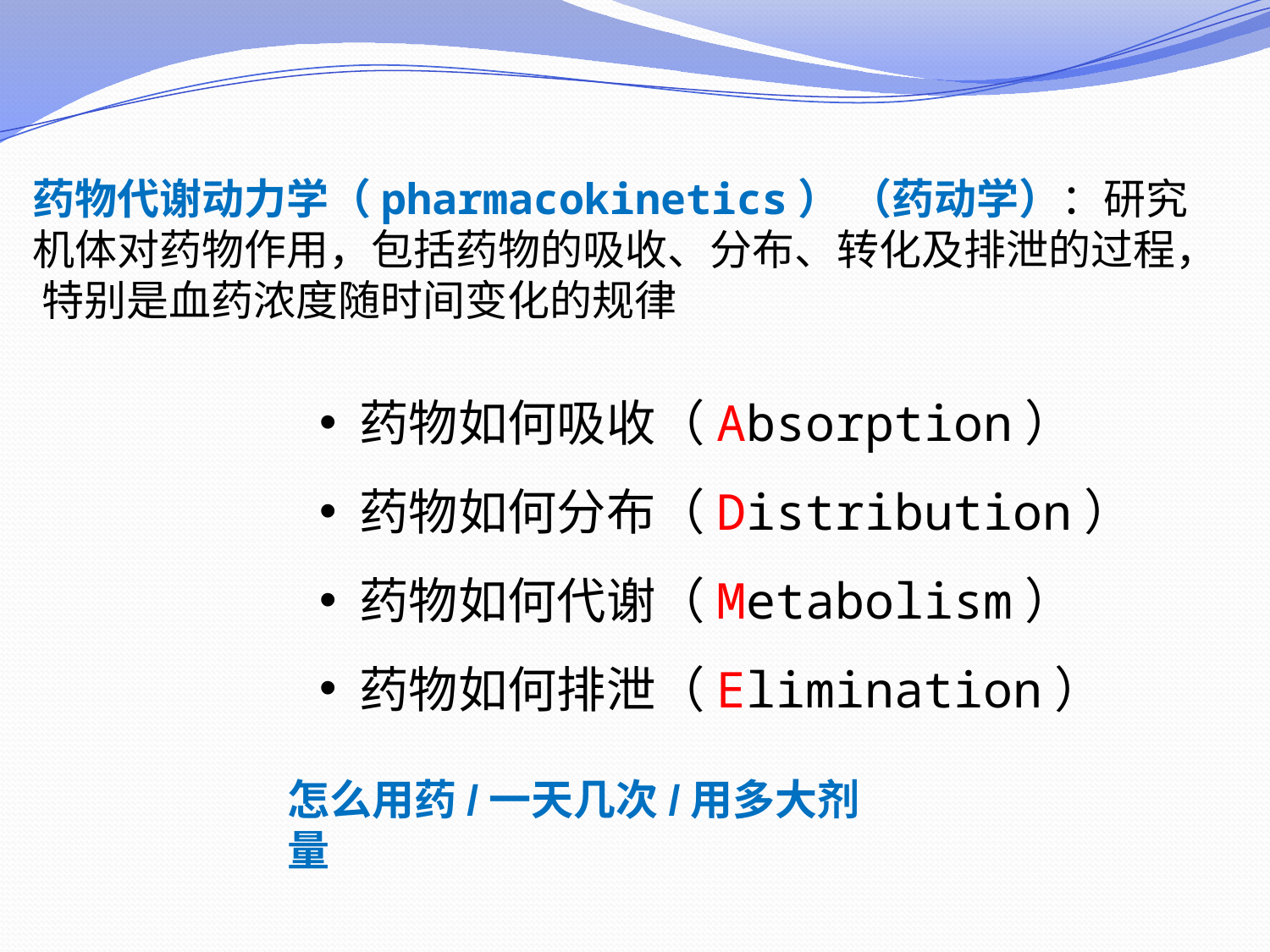

药物代谢动力学（pharmacokinetics） （药动学）：研究机体对药物作用，包括药物的吸收、分布、转化及排泄的过程， 特别是血药浓度随时间变化的规律
药物如何吸收（Absorption）
药物如何分布（Distribution）
药物如何代谢（Metabolism）
药物如何排泄（Elimination）
怎么用药/一天几次/用多大剂量